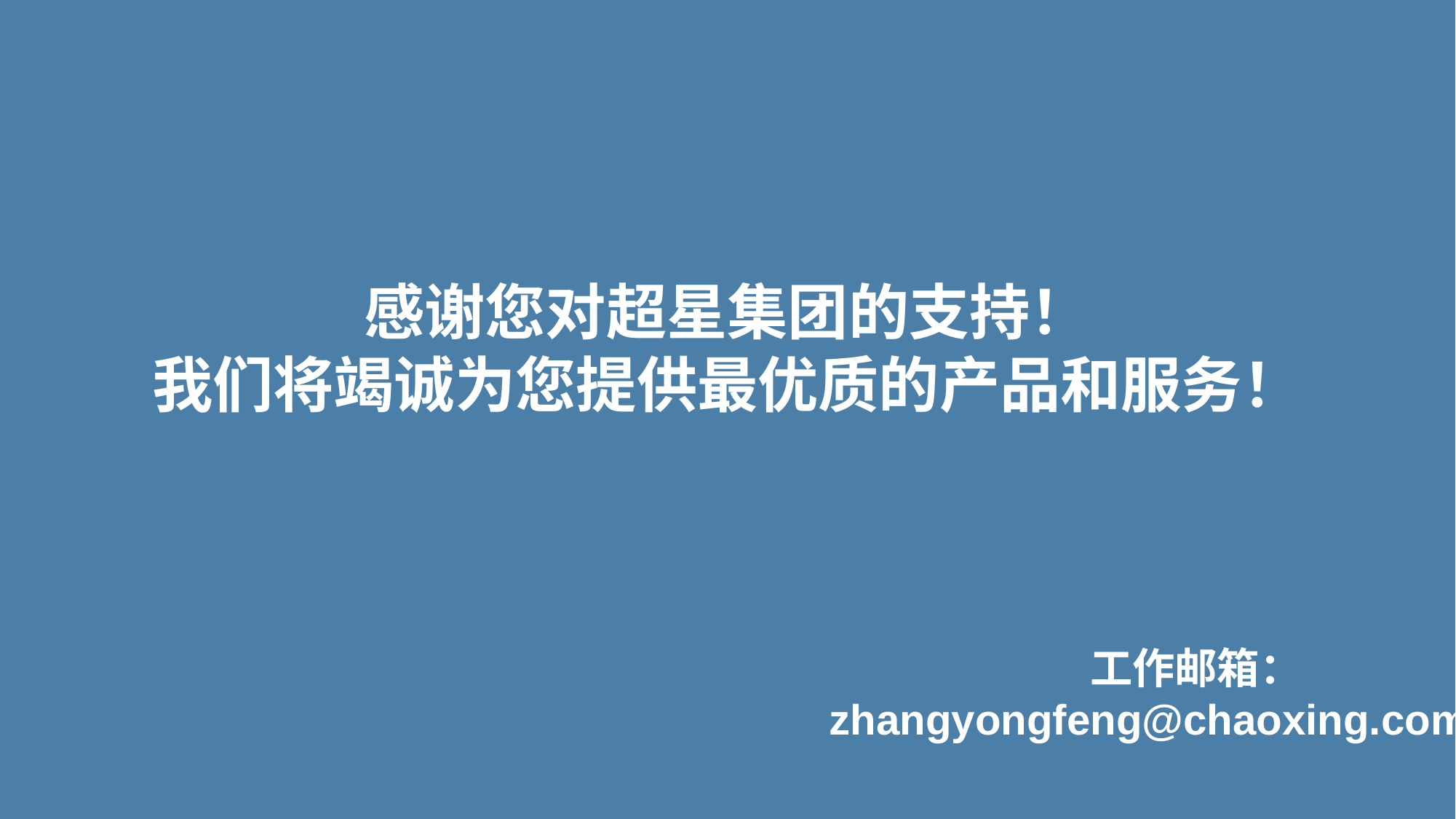

感谢您对超星集团的支持！
我们将竭诚为您提供最优质的产品和服务！
                          工作邮箱：
zhangyongfeng@chaoxing.com